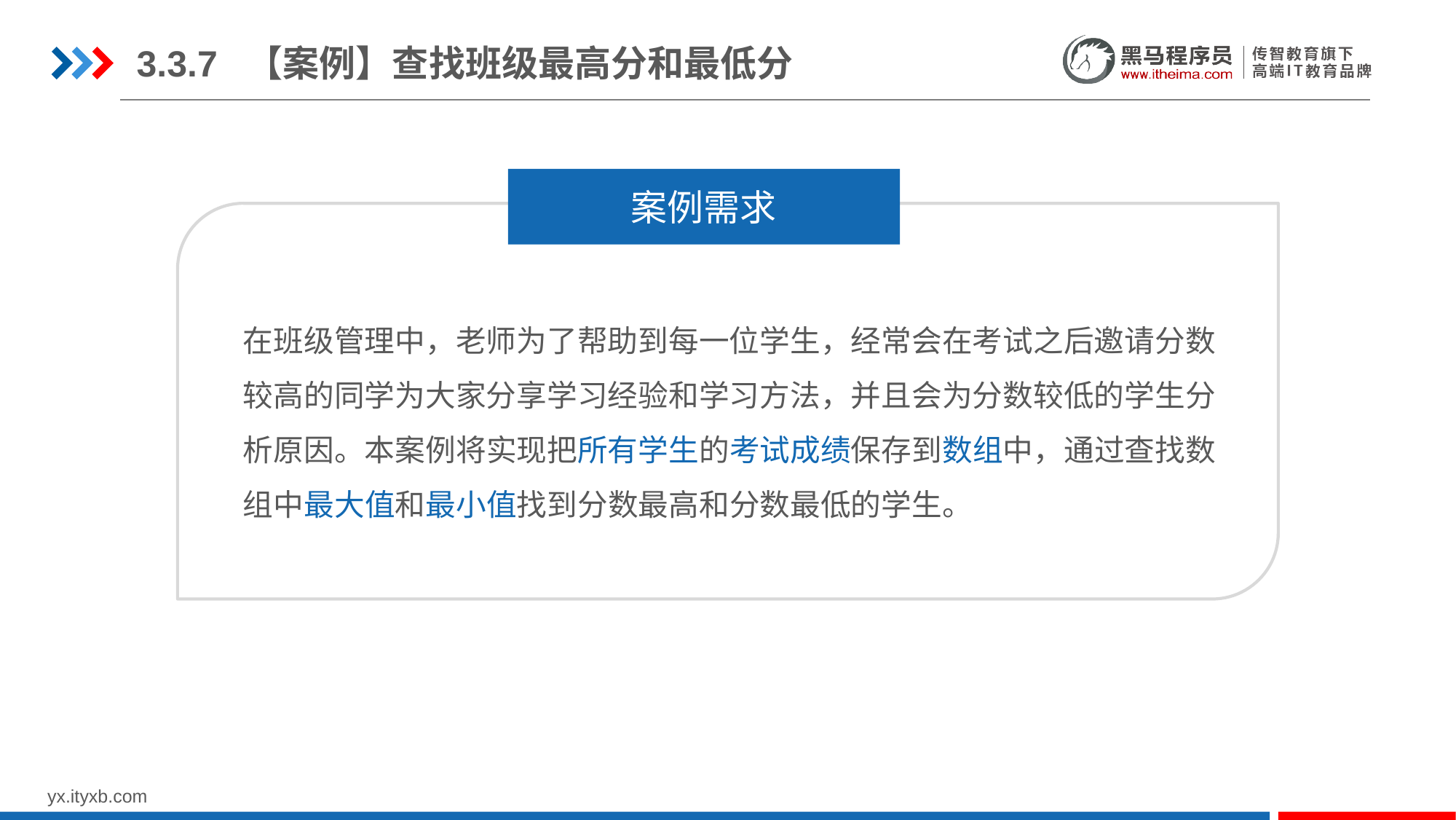

3.3.7  【案例】查找班级最高分和最低分
案例需求

在班级管理中，老师为了帮助到每一位学生，经常会在考试之后邀请分数较高的同学为大家分享学习经验和学习方法，并且会为分数较低的学生分析原因。本案例将实现把所有学生的考试成绩保存到数组中，通过查找数组中最大值和最小值找到分数最高和分数最低的学生。